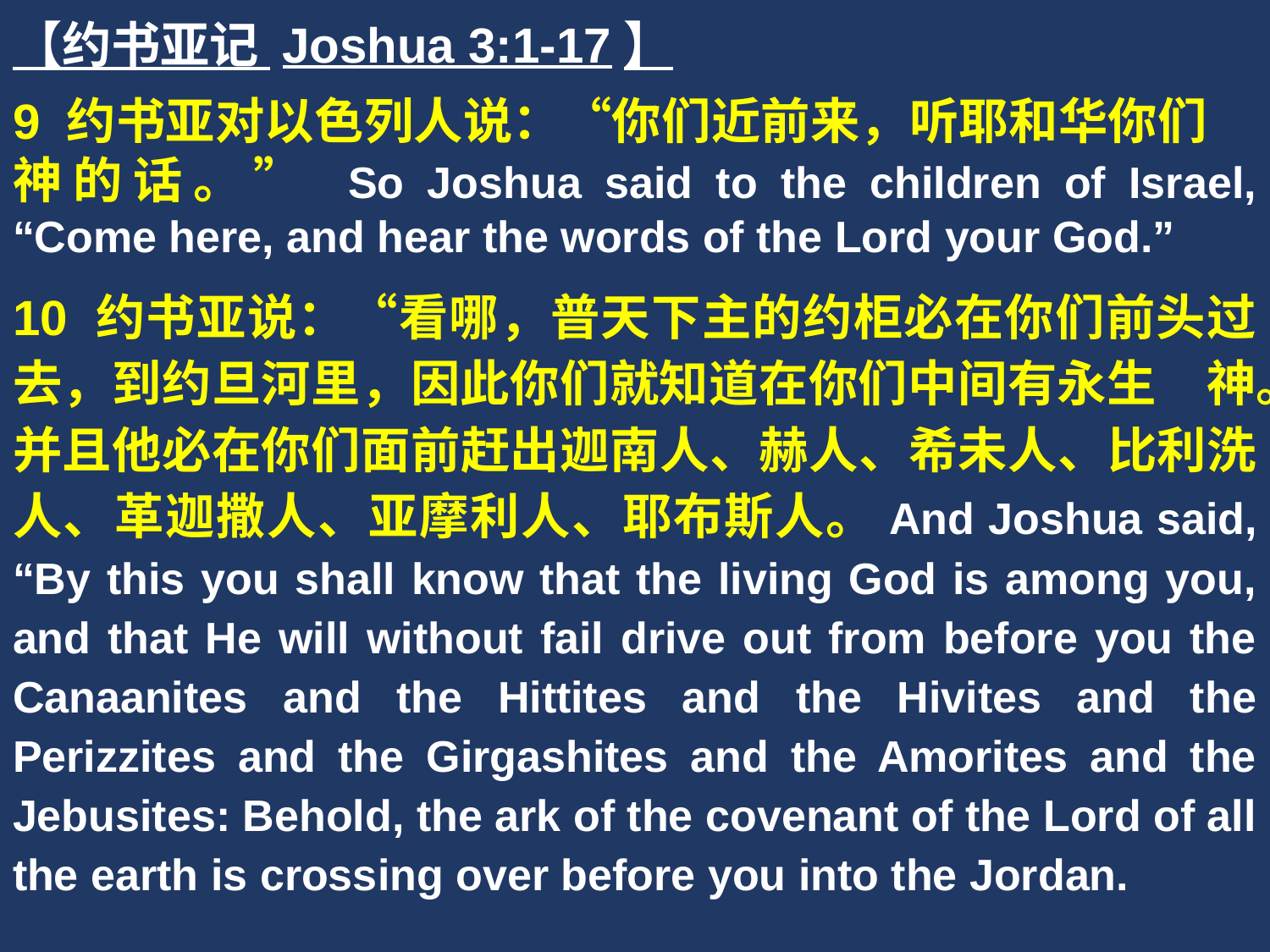

【约书亚记 Joshua 3:1-17】
9 约书亚对以色列人说：“你们近前来，听耶和华你们　神的话。” So Joshua said to the children of Israel, “Come here, and hear the words of the Lord your God.”
10 约书亚说：“看哪，普天下主的约柜必在你们前头过去，到约旦河里，因此你们就知道在你们中间有永生　神。并且他必在你们面前赶出迦南人、赫人、希未人、比利洗人、革迦撒人、亚摩利人、耶布斯人。And Joshua said, “By this you shall know that the living God is among you, and that He will without fail drive out from before you the Canaanites and the Hittites and the Hivites and the Perizzites and the Girgashites and the Amorites and the Jebusites: Behold, the ark of the covenant of the Lord of all the earth is crossing over before you into the Jordan.